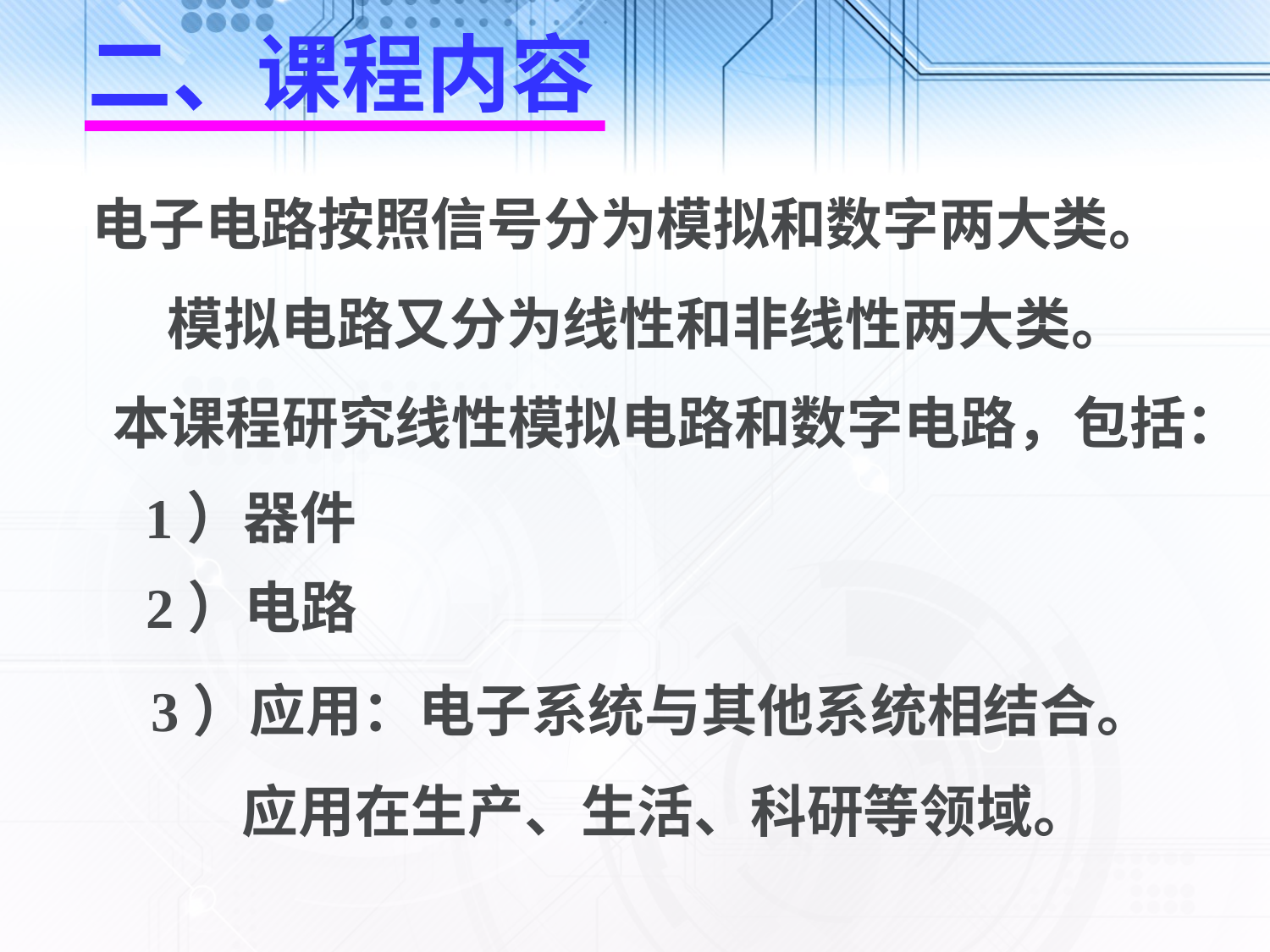

二、课程内容

电子电路按照信号分为模拟和数字两大类。
模拟电路又分为线性和非线性两大类。
本课程研究线性模拟电路和数字电路，包括：
1）器件
2）电路
3）应用：电子系统与其他系统相结合。
      应用在生产、生活、科研等领域。